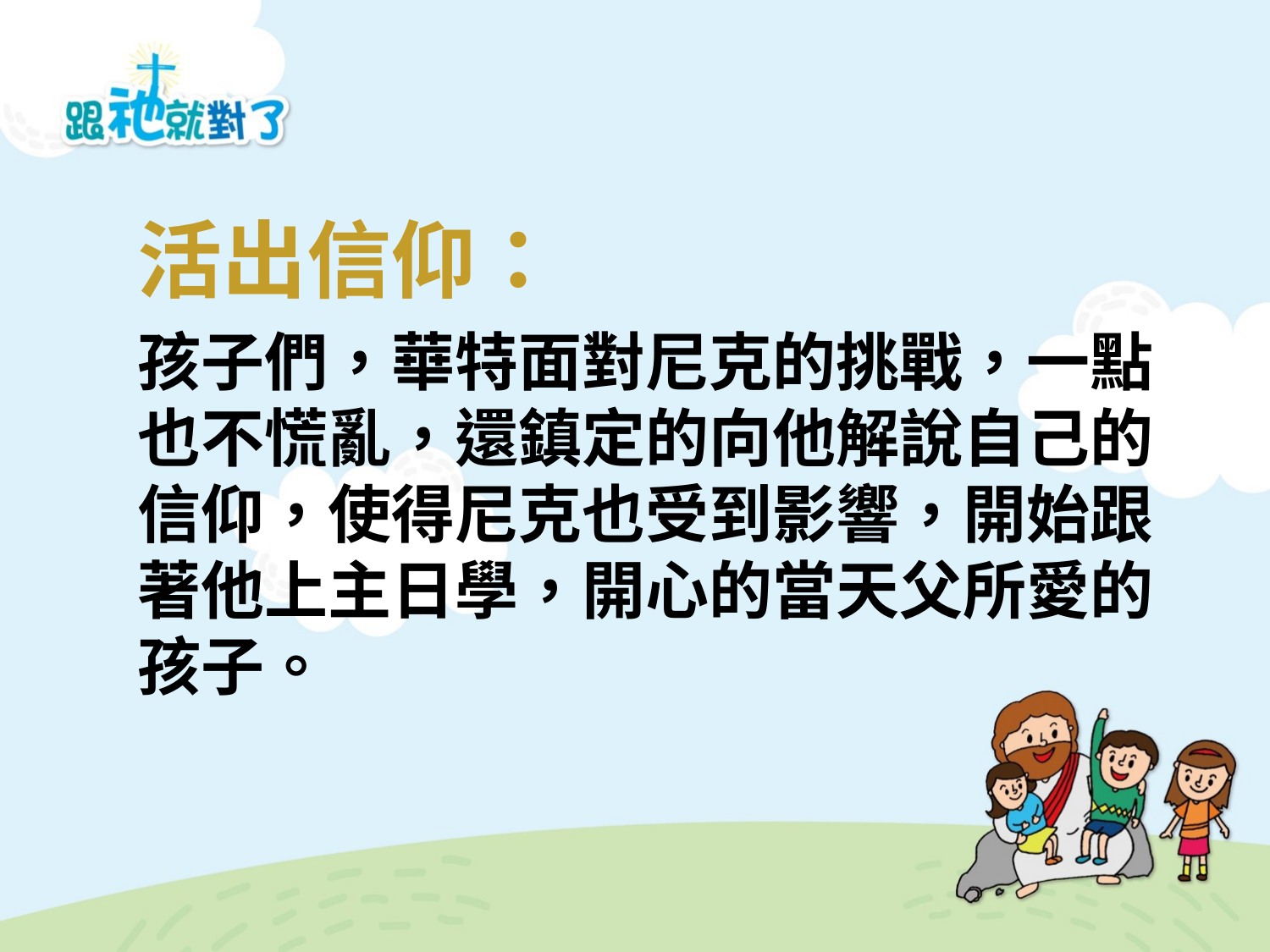

活出信仰：
孩子們，華特面對尼克的挑戰，一點也不慌亂，還鎮定的向他解說自己的信仰，使得尼克也受到影響，開始跟著他上主日學，開心的當天父所愛的孩子。